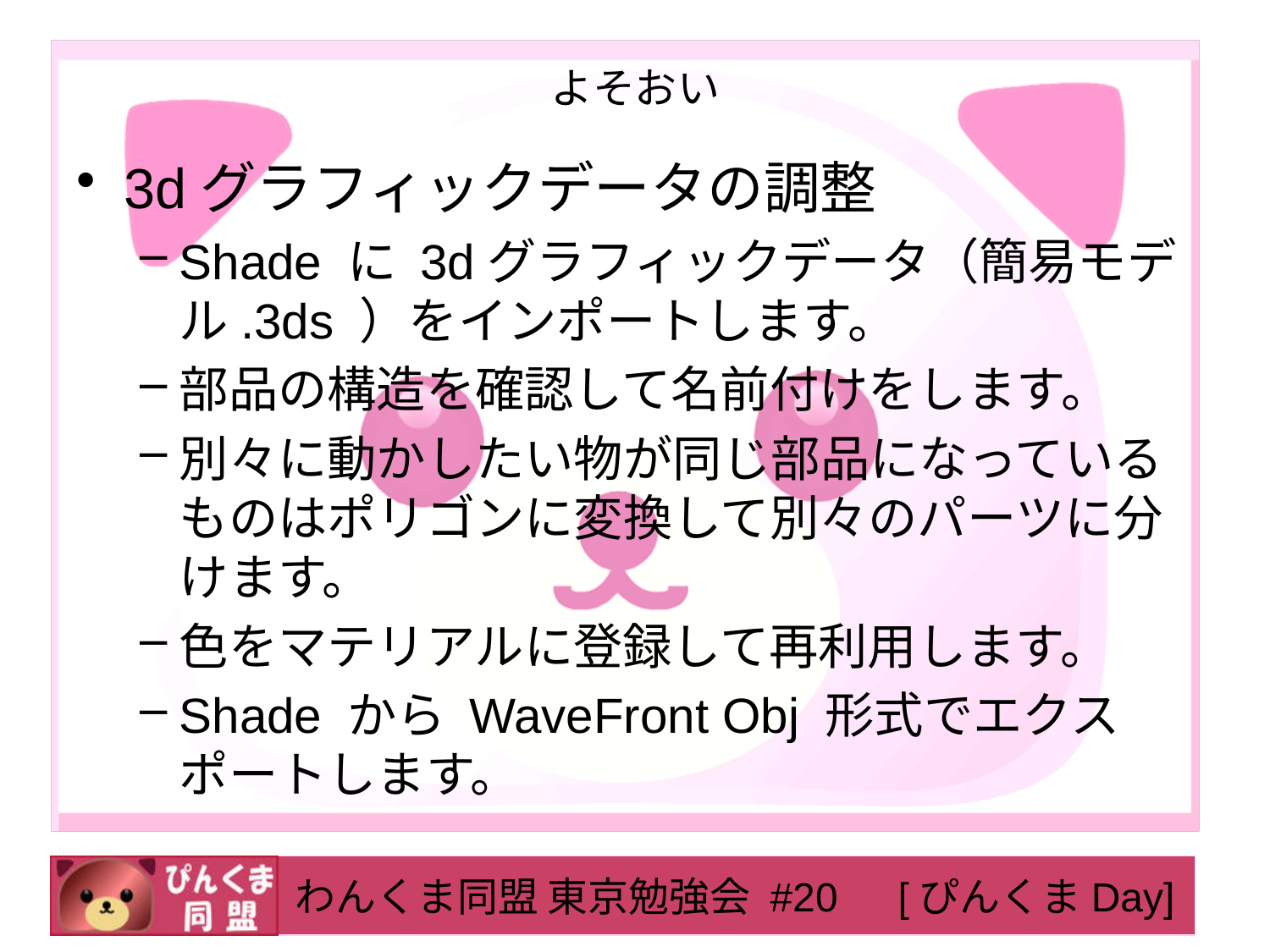

# よそおい
3dグラフィックデータの調整
Shade に 3dグラフィックデータ（簡易モデル.3ds ）をインポートします。
部品の構造を確認して名前付けをします。
別々に動かしたい物が同じ部品になっているものはポリゴンに変換して別々のパーツに分けます。
色をマテリアルに登録して再利用します。
Shade から WaveFront Obj 形式でエクスポートします。